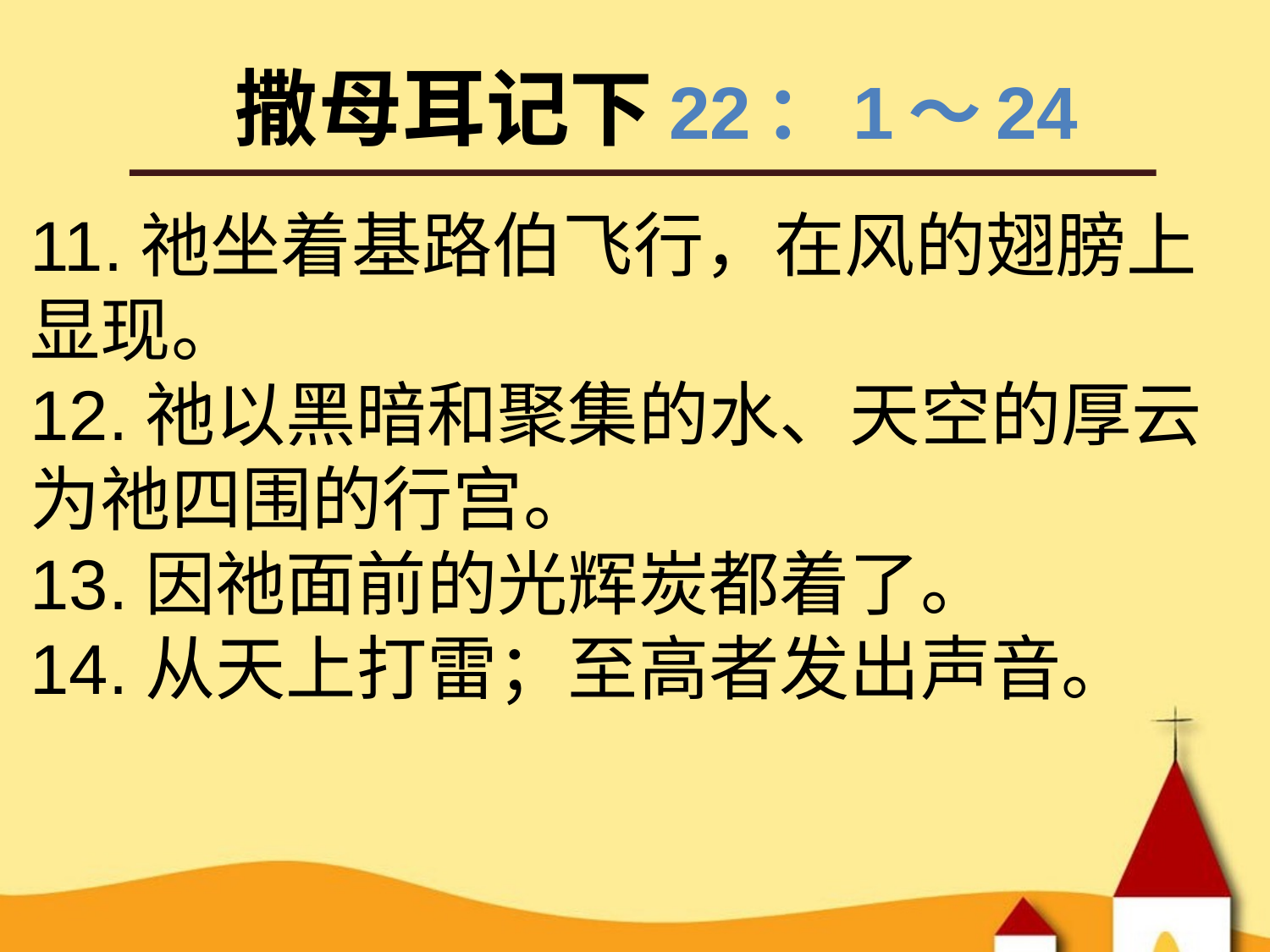

# 撒母耳记下22：1～24

11.祂坐着基路伯飞行，在风的翅膀上显现。
12.祂以黑暗和聚集的水、天空的厚云为祂四围的行宫。
13.因祂面前的光辉炭都着了。
14.从天上打雷；至高者发出声音。